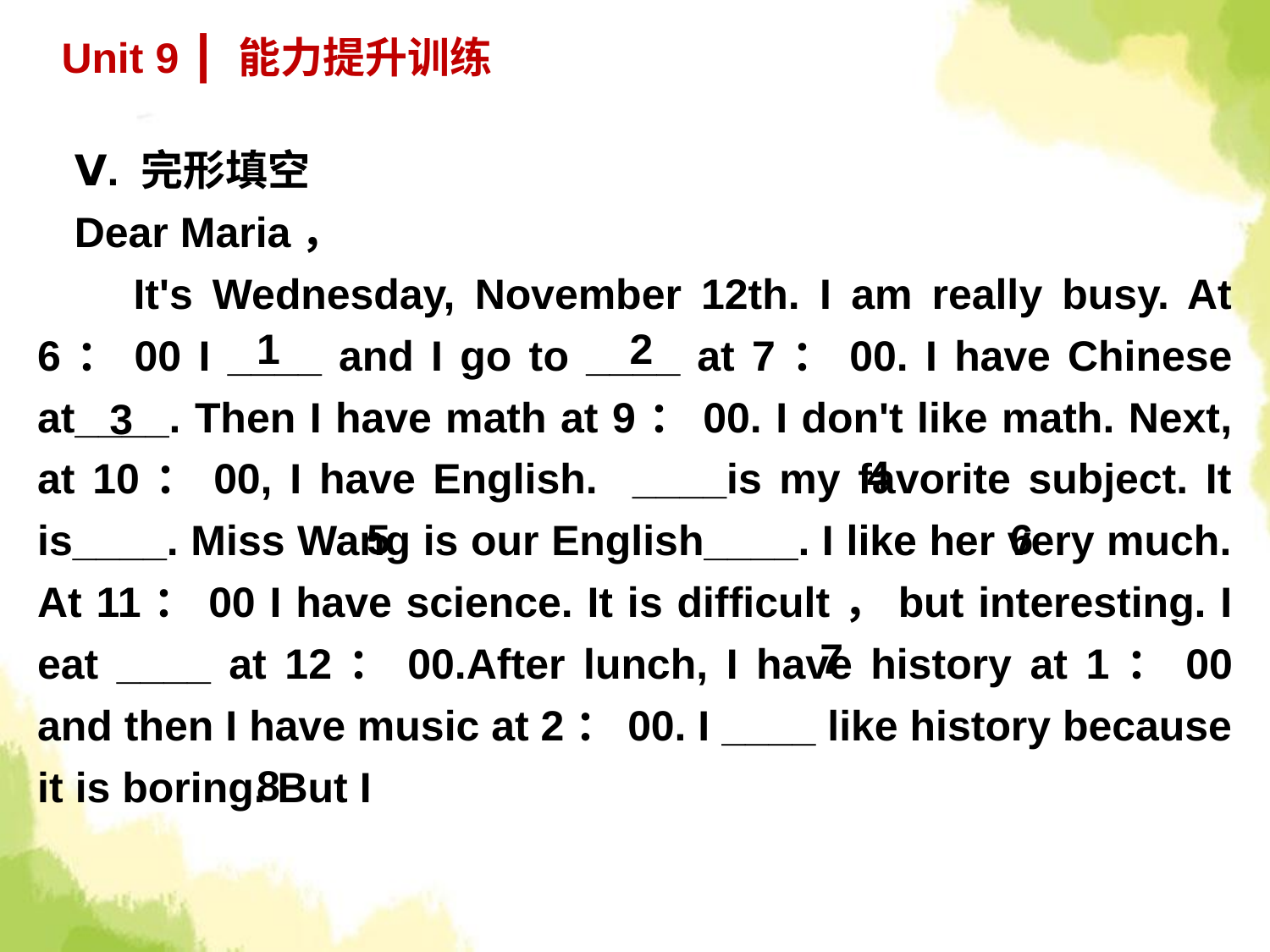

Unit 9 ┃ 能力提升训练
Ⅴ. 完形填空
Dear Maria，
   It's Wednesday, November 12th. I am really busy. At 6：00 I ____ and I go to ____ at 7：00. I have Chinese at____. Then I have math at 9：00. I don't like math. Next, at 10：00, I have English.  ____is my favorite subject. It is____. Miss Wang is our English____. I like her very much. At 11：00 I have science. It is difficult，but interesting. I eat ____ at 12：00.After lunch, I have history at 1：00 and then I have music at 2：00. I ____ like history because it is boring. But I
1
2
3
4
5
6
7
8